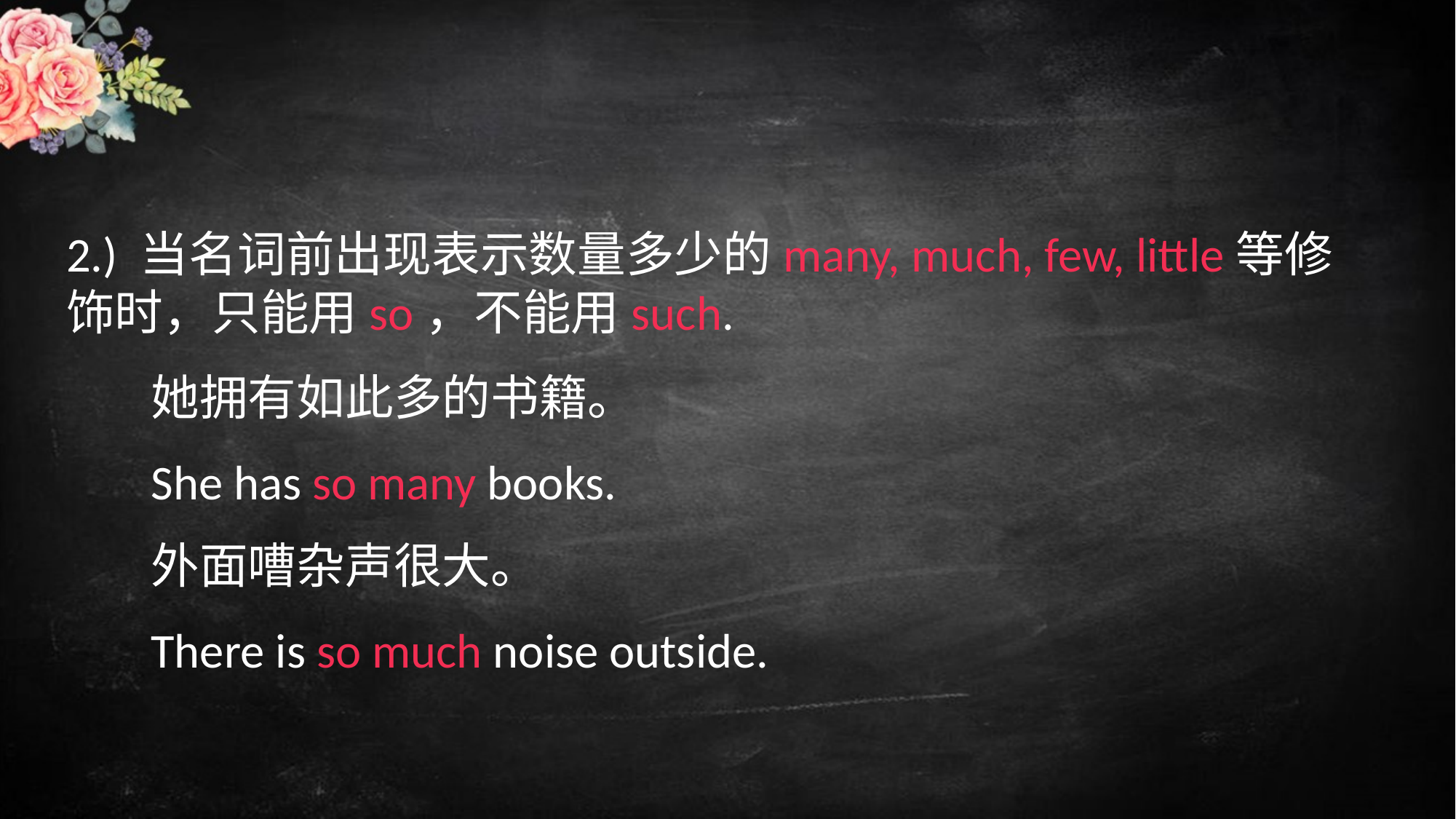

2.) 当名词前出现表示数量多少的many, much, few, little等修饰时，只能用so，不能用such.
她拥有如此多的书籍。
She has so many books.
外面嘈杂声很大。
There is so much noise outside.